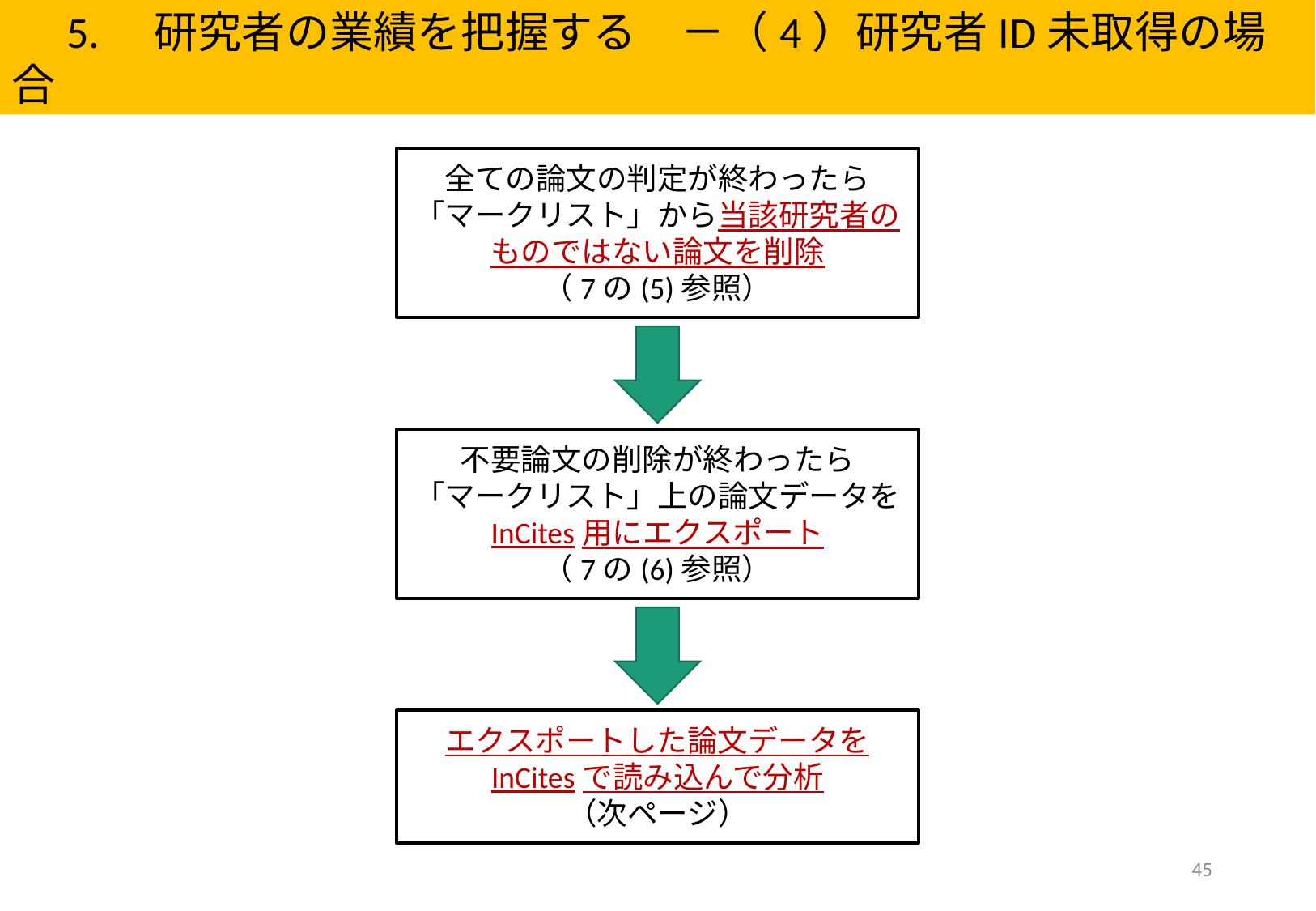

5.　研究者の業績を把握する　－（4）研究者ID未取得の場合
全ての論文の判定が終わったら「マークリスト」から当該研究者のものではない論文を削除
（7の(5)参照）

不要論文の削除が終わったら
「マークリスト」上の論文データを
InCites用にエクスポート
（7の(6)参照）

エクスポートした論文データを
InCitesで読み込んで分析
（次ページ）
45